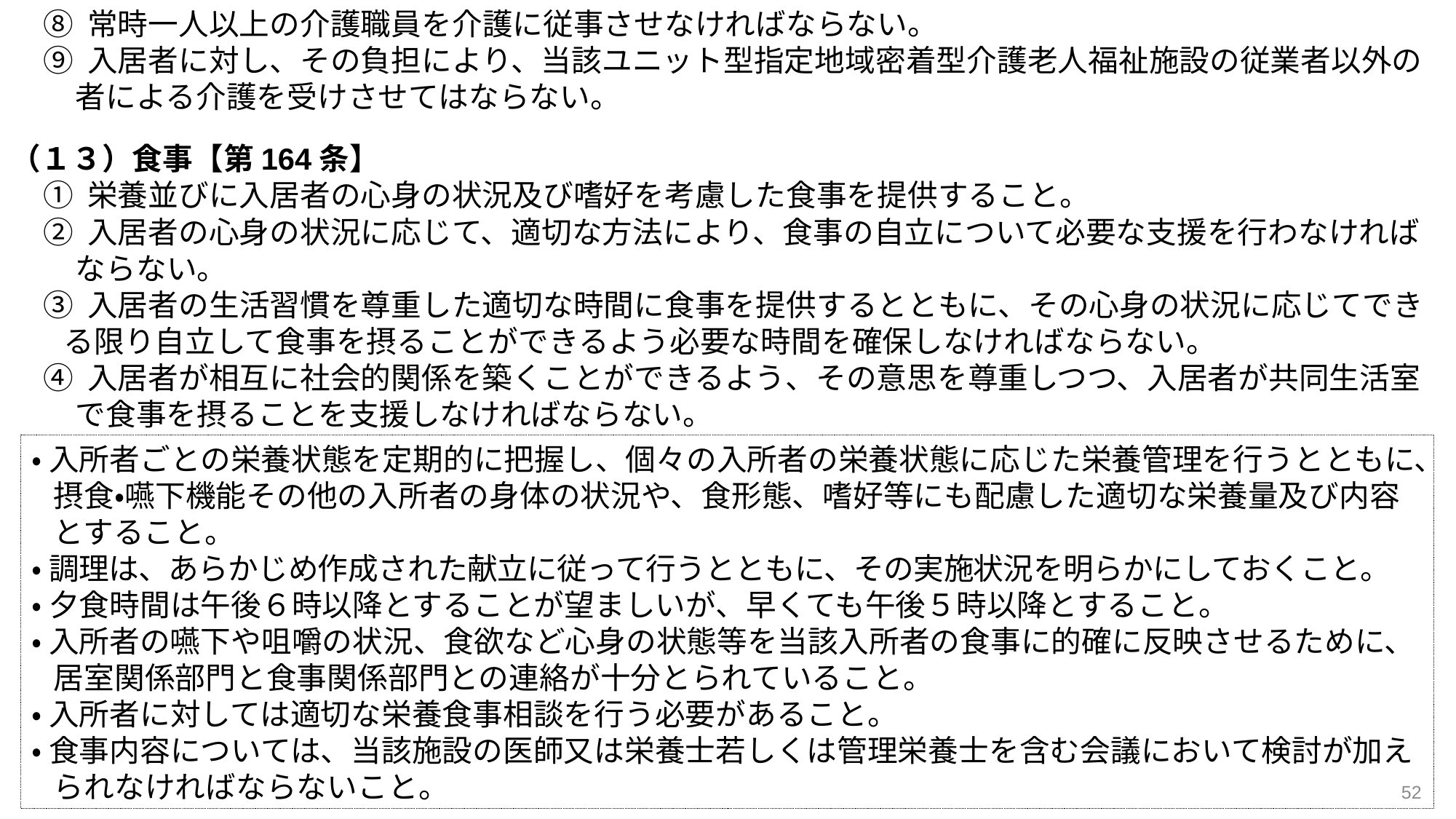

⑧ 常時一人以上の介護職員を介護に従事させなければならない。
⑨ 入居者に対し、その負担により、当該ユニット型指定地域密着型介護老人福祉施設の従業者以外の者による介護を受けさせてはならない。

（１３）食事【第164条】
① 栄養並びに入居者の心身の状況及び嗜好を考慮した食事を提供すること。
② 入居者の心身の状況に応じて、適切な方法により、食事の自立について必要な支援を行わなければならない。
③ 入居者の生活習慣を尊重した適切な時間に食事を提供するとともに、その心身の状況に応じてできる限り自立して食事を摂ることができるよう必要な時間を確保しなければならない。
④ 入居者が相互に社会的関係を築くことができるよう、その意思を尊重しつつ、入居者が共同生活室で食事を摂ることを支援しなければならない。

・ 入所者ごとの栄養状態を定期的に把握し、個々の入所者の栄養状態に応じた栄養管理を行うとともに、摂食・嚥下機能その他の入所者の身体の状況や、食形態、嗜好等にも配慮した適切な栄養量及び内容とすること。
・ 調理は、あらかじめ作成された献立に従って行うとともに、その実施状況を明らかにしておくこと。
・ 夕食時間は午後６時以降とすることが望ましいが、早くても午後５時以降とすること。
・ 入所者の嚥下や咀嚼の状況、食欲など心身の状態等を当該入所者の食事に的確に反映させるために、居室関係部門と食事関係部門との連絡が十分とられていること。
・ 入所者に対しては適切な栄養食事相談を行う必要があること。
・ 食事内容については、当該施設の医師又は栄養士若しくは管理栄養士を含む会議において検討が加えられなければならないこと。
52